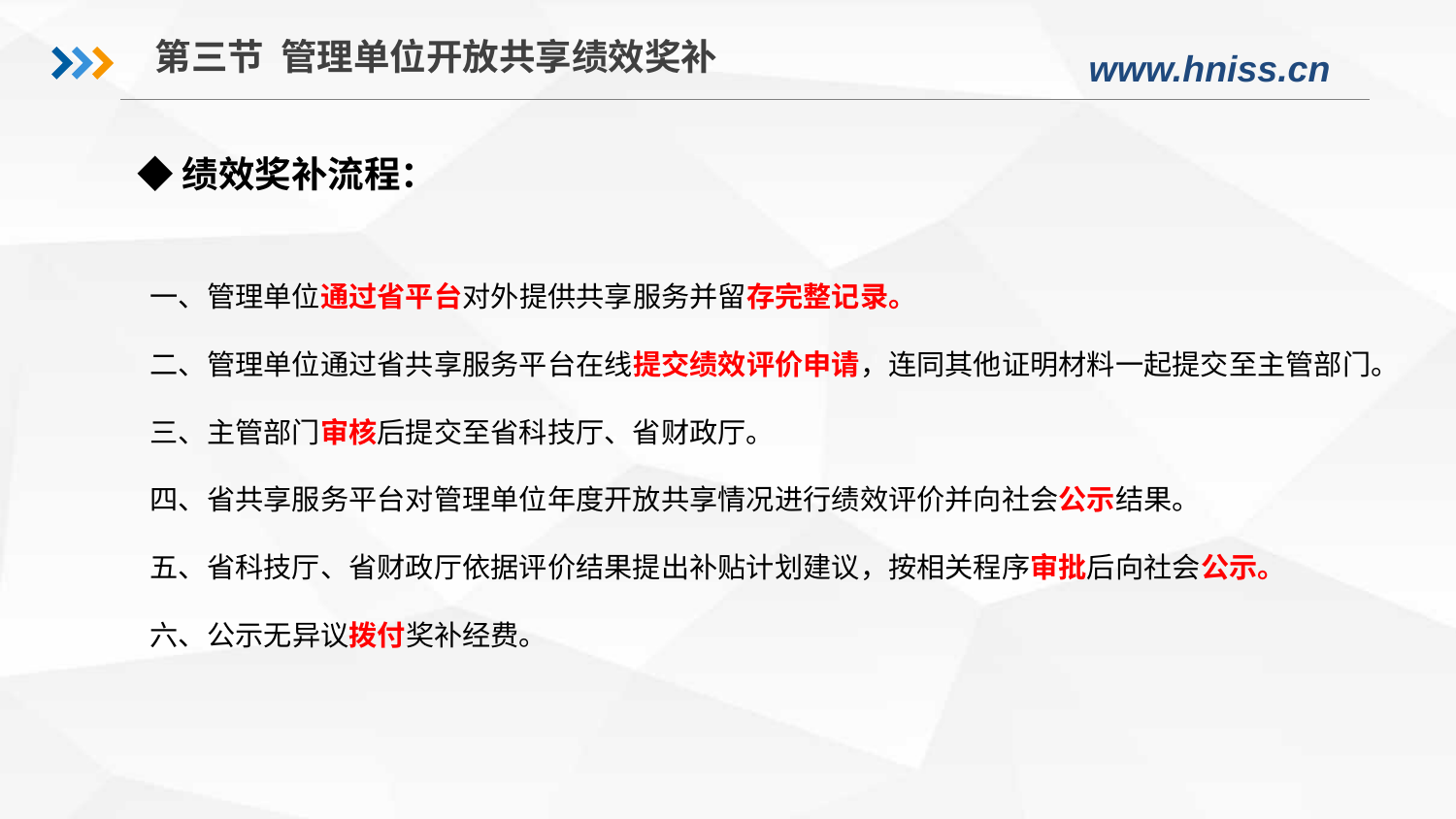

第三节  管理单位开放共享绩效奖补
◆绩效奖补流程：
一、管理单位通过省平台对外提供共享服务并留存完整记录。
二、管理单位通过省共享服务平台在线提交绩效评价申请，连同其他证明材料一起提交至主管部门。
三、主管部门审核后提交至省科技厅、省财政厅。
四、省共享服务平台对管理单位年度开放共享情况进行绩效评价并向社会公示结果。
五、省科技厅、省财政厅依据评价结果提出补贴计划建议，按相关程序审批后向社会公示。
六、公示无异议拨付奖补经费。